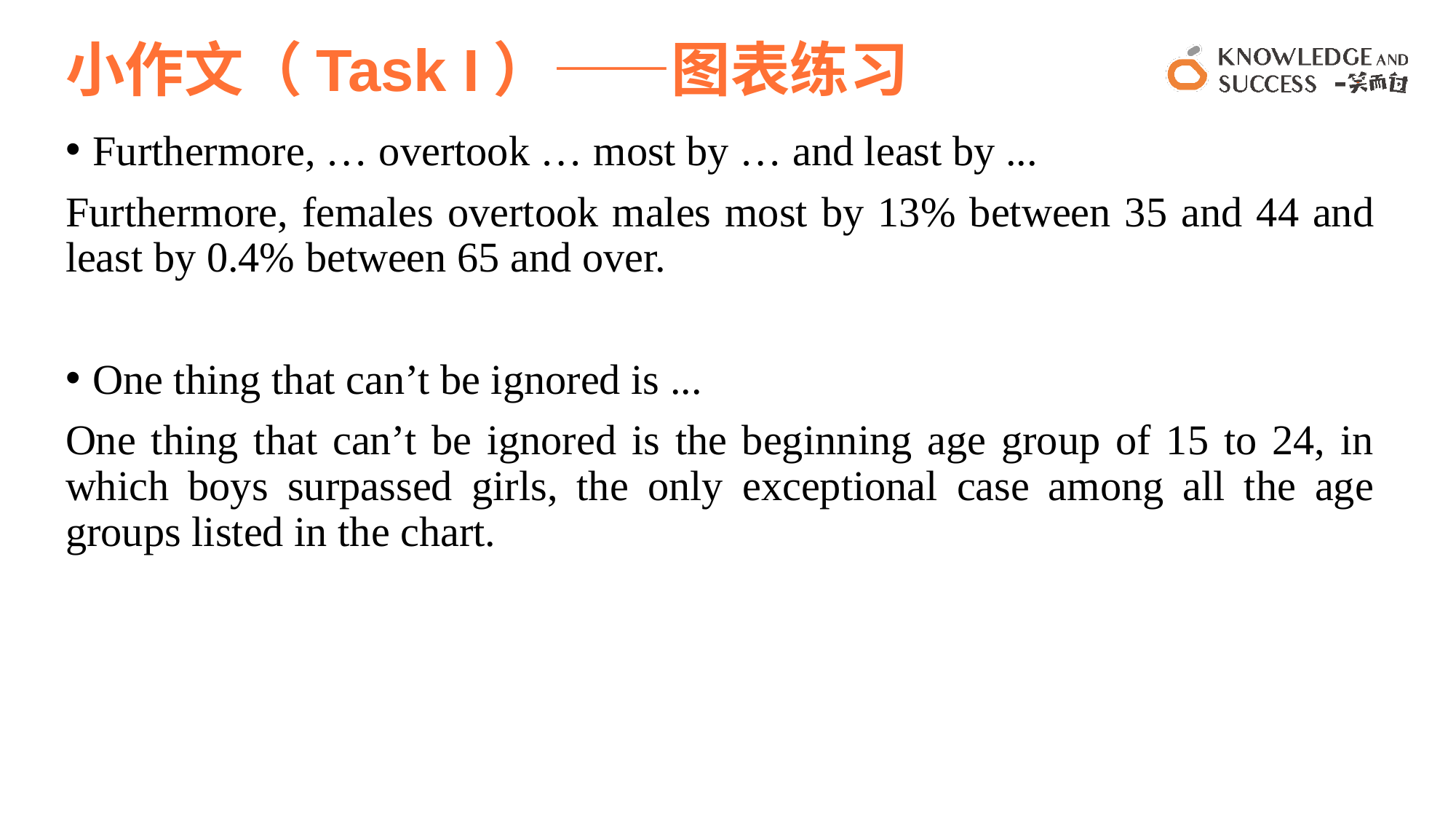

# 小作文（Task I）——图表练习
Furthermore, … overtook … most by … and least by ...
Furthermore, females overtook males most by 13% between 35 and 44 and least by 0.4% between 65 and over.

One thing that can’t be ignored is ...
One thing that can’t be ignored is the beginning age group of 15 to 24, in which boys surpassed girls, the only exceptional case among all the age groups listed in the chart.

29